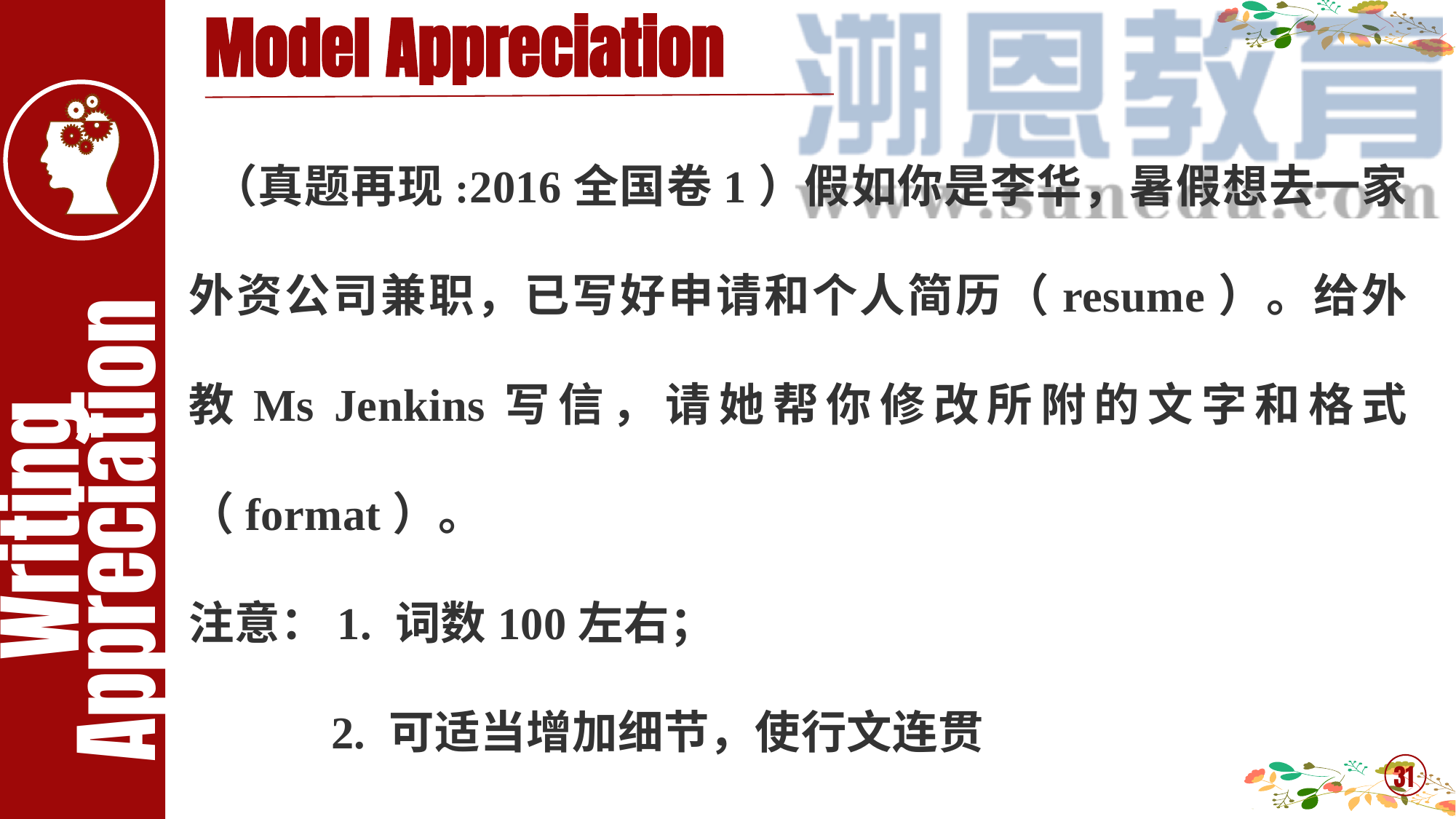

Model Appreciation

 （真题再现:2016全国卷1）假如你是李华，暑假想去一家外资公司兼职，已写好申请和个人简历（resume）。给外教Ms Jenkins写信，请她帮你修改所附的文字和格式（format）。
注意：1. 词数100左右；
            2. 可适当增加细节，使行文连贯

Writing
Appreciation

31